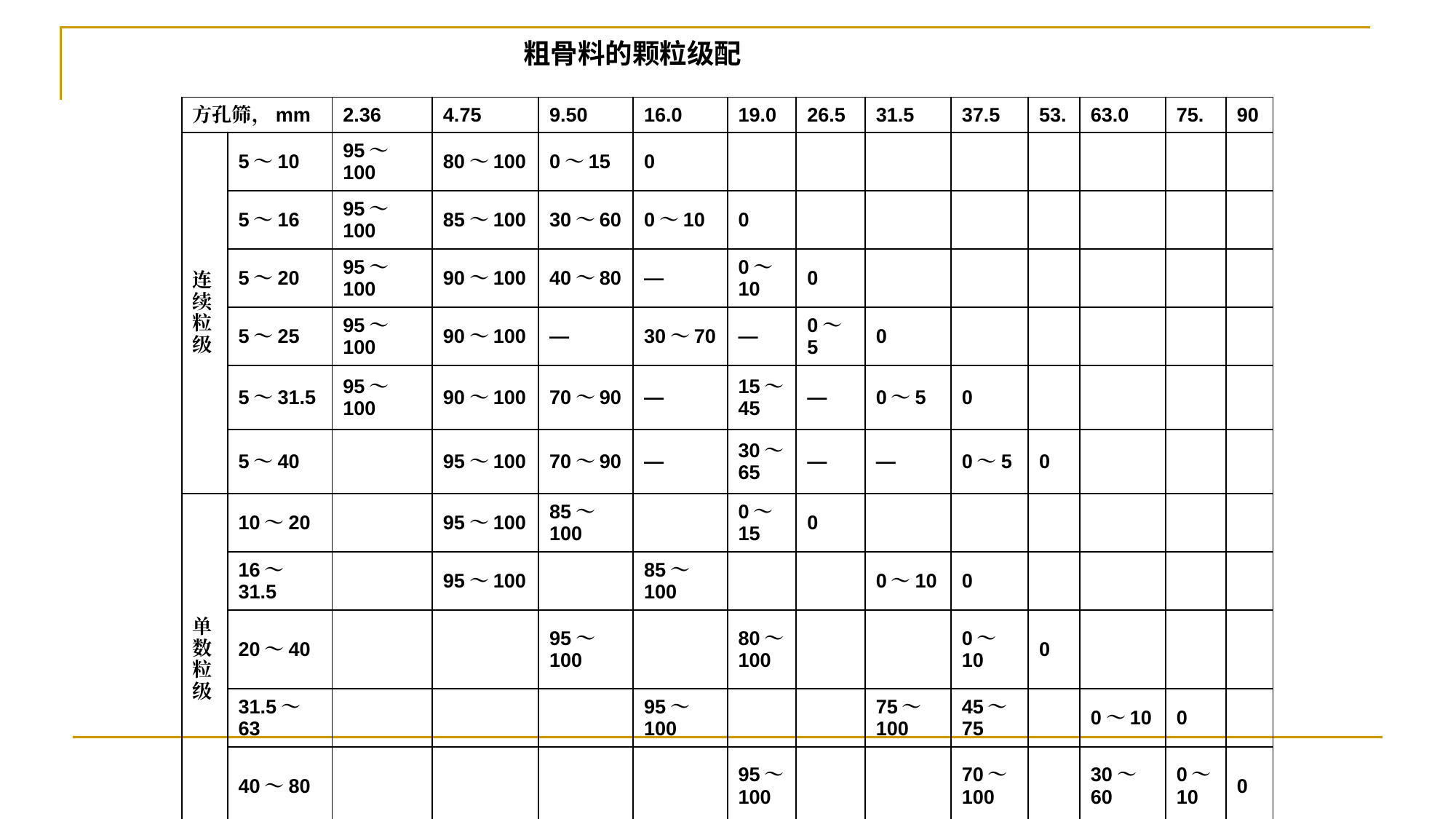

粗骨料的颗粒级配

| 方孔筛，mm |  | 2.36 | 4.75 | 9.50 | 16.0 | 19.0 | 26.5 | 31.5 | 37.5 | 53. | 63.0 | 75. | 90 |
| --- | --- | --- | --- | --- | --- | --- | --- | --- | --- | --- | --- | --- | --- |
| 连续粒级 | 5～10 | 95～100 | 80～100 | 0～15 | 0 |  |  |  |  |  |  |  |  |
|  | 5～16 | 95～100 | 85～100 | 30～60 | 0～10 | 0 |  |  |  |  |  |  |  |
|  | 5～20 | 95～100 | 90～100 | 40～80 | — | 0～10 | 0 |  |  |  |  |  |  |
|  | 5～25 | 95～100 | 90～100 | — | 30～70 | — | 0～5 | 0 |  |  |  |  |  |
|  | 5～31.5 | 95～100 | 90～100 | 70～90 | — | 15～45 | — | 0～5 | 0 |  |  |  |  |
|  | 5～40 |  | 95～100 | 70～90 | — | 30～65 | — | — | 0～5 | 0 |  |  |  |
| 单数粒级 | 10～20 |  | 95～100 | 85～100 |  | 0～15 | 0 |  |  |  |  |  |  |
|  | 16～31.5 |  | 95～100 |  | 85～100 |  |  | 0～10 | 0 |  |  |  |  |
|  | 20～40 |  |  | 95～100 |  | 80～100 |  |  | 0～10 | 0 |  |  |  |
|  | 31.5～63 |  |  |  | 95～100 |  |  | 75～100 | 45～75 |  | 0～10 | 0 |  |
|  | 40～80 |  |  |  |  | 95～100 |  |  | 70～100 |  | 30～60 | 0～10 | 0 |